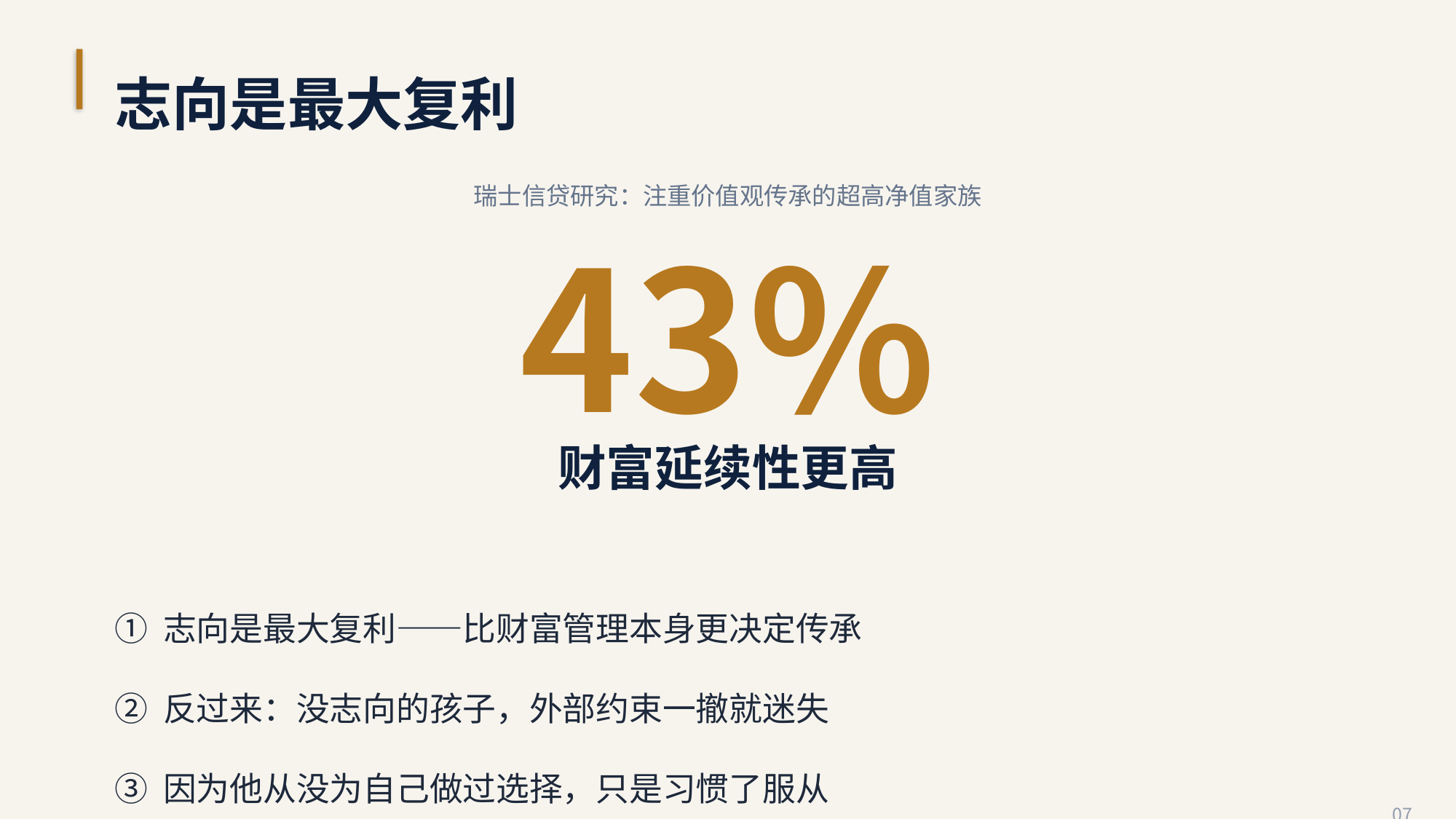

志向是最大复利
瑞士信贷研究：注重价值观传承的超高净值家族
43%
财富延续性更高
① 志向是最大复利——比财富管理本身更决定传承
② 反过来：没志向的孩子，外部约束一撤就迷失
③ 因为他从没为自己做过选择，只是习惯了服从
07